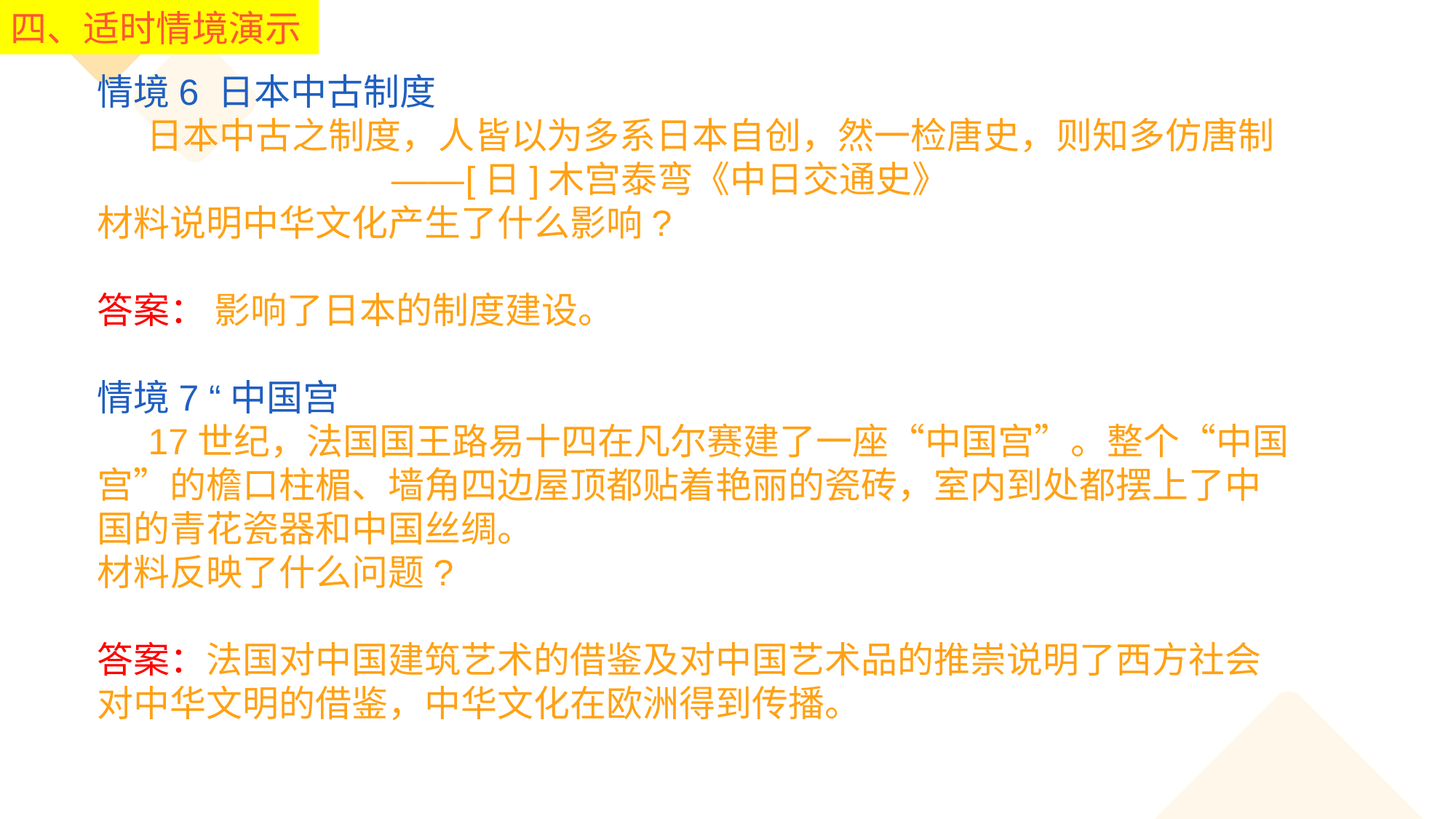

四、适时情境演示
情境6 日本中古制度
     日本中古之制度，人皆以为多系日本自创，然一检唐史，则知多仿唐制
                             ——[日]木宫泰弯《中日交通史》
材料说明中华文化产生了什么影响?

答案： 影响了日本的制度建设。

情境7 “中国宫
     17世纪，法国国王路易十四在凡尔赛建了一座“中国宫”。整个“中国宫”的檐口柱楣、墙角四边屋顶都贴着艳丽的瓷砖，室内到处都摆上了中国的青花瓷器和中国丝绸。
材料反映了什么问题?

答案：法国对中国建筑艺术的借鉴及对中国艺术品的推崇说明了西方社会对中华文明的借鉴，中华文化在欧洲得到传播。